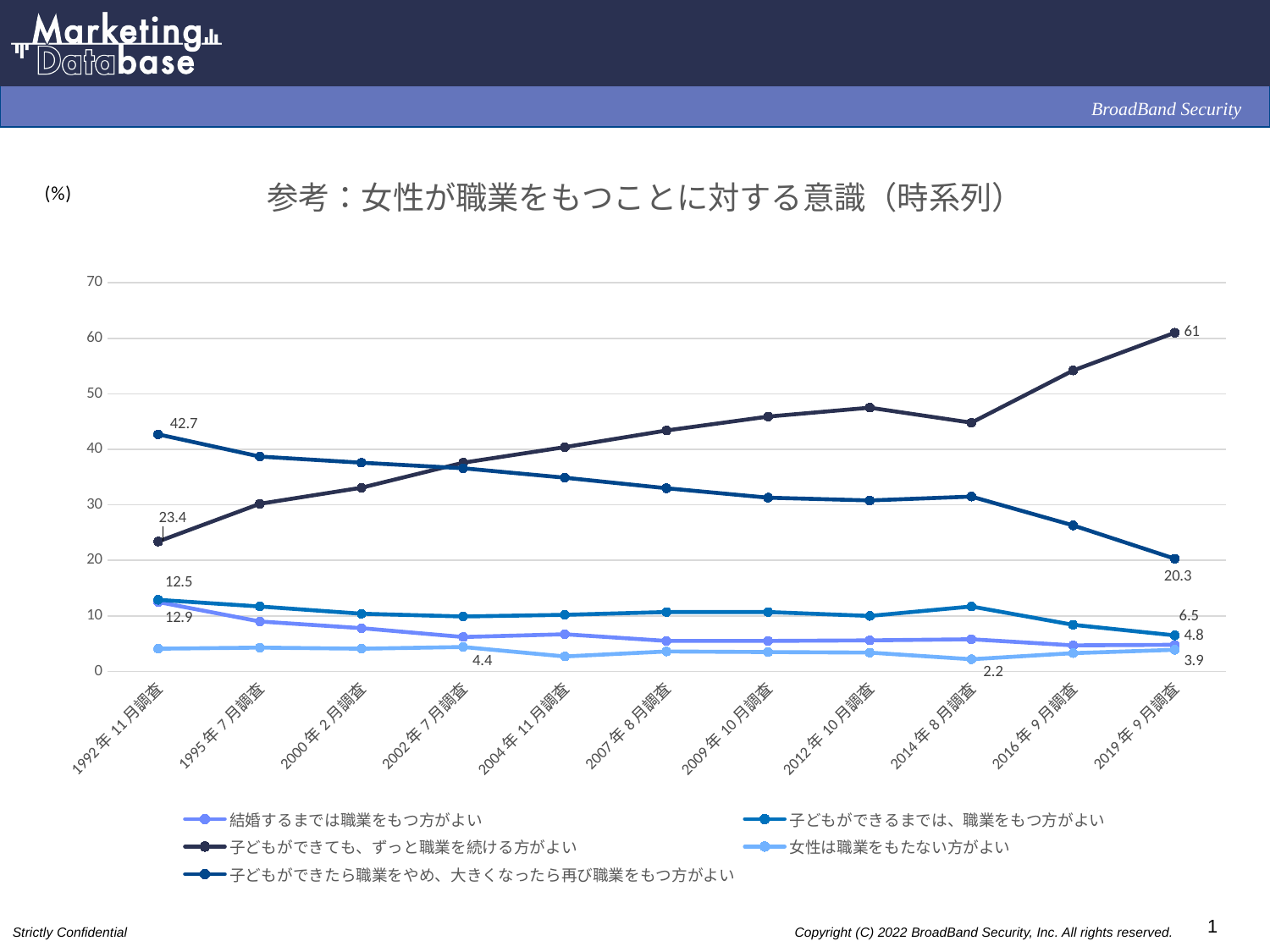

### Chart: 参考：女性が職業をもつことに対する意識（時系列）

| Category | 結婚するまでは職業をもつ方がよい | 子どもができるまでは、職業をもつ方がよい | 子どもができても、ずっと職業を続ける方がよい | 女性は職業をもたない方がよい | 子どもができたら職業をやめ、大きくなったら再び職業をもつ方がよい |
|---|---|---|---|---|---|
| 1992年11月調査 | 12.5 | 12.9 | 23.4 | 4.1 | 42.7 |
| 1995年7月調査 | 9.0 | 11.7 | 30.2 | 4.3 | 38.7 |
| 2000年2月調査 | 7.8 | 10.4 | 33.1 | 4.1 | 37.6 |
| 2002年7月調査 | 6.2 | 9.9 | 37.6 | 4.4 | 36.6 |
| 2004年11月調査 | 6.7 | 10.2 | 40.4 | 2.7 | 34.9 |
| 2007年8月調査 | 5.5 | 10.7 | 43.4 | 3.6 | 33.0 |
| 2009年10月調査 | 5.5 | 10.7 | 45.9 | 3.5 | 31.3 |
| 2012年10月調査 | 5.6 | 10.0 | 47.5 | 3.4 | 30.8 |
| 2014年8月調査 | 5.8 | 11.7 | 44.8 | 2.2 | 31.5 |
| 2016年9月調査 | 4.7 | 8.4 | 54.2 | 3.3 | 26.3 |
| 2019年9月調査 | 4.8 | 6.5 | 61.0 | 3.9 | 20.3 |